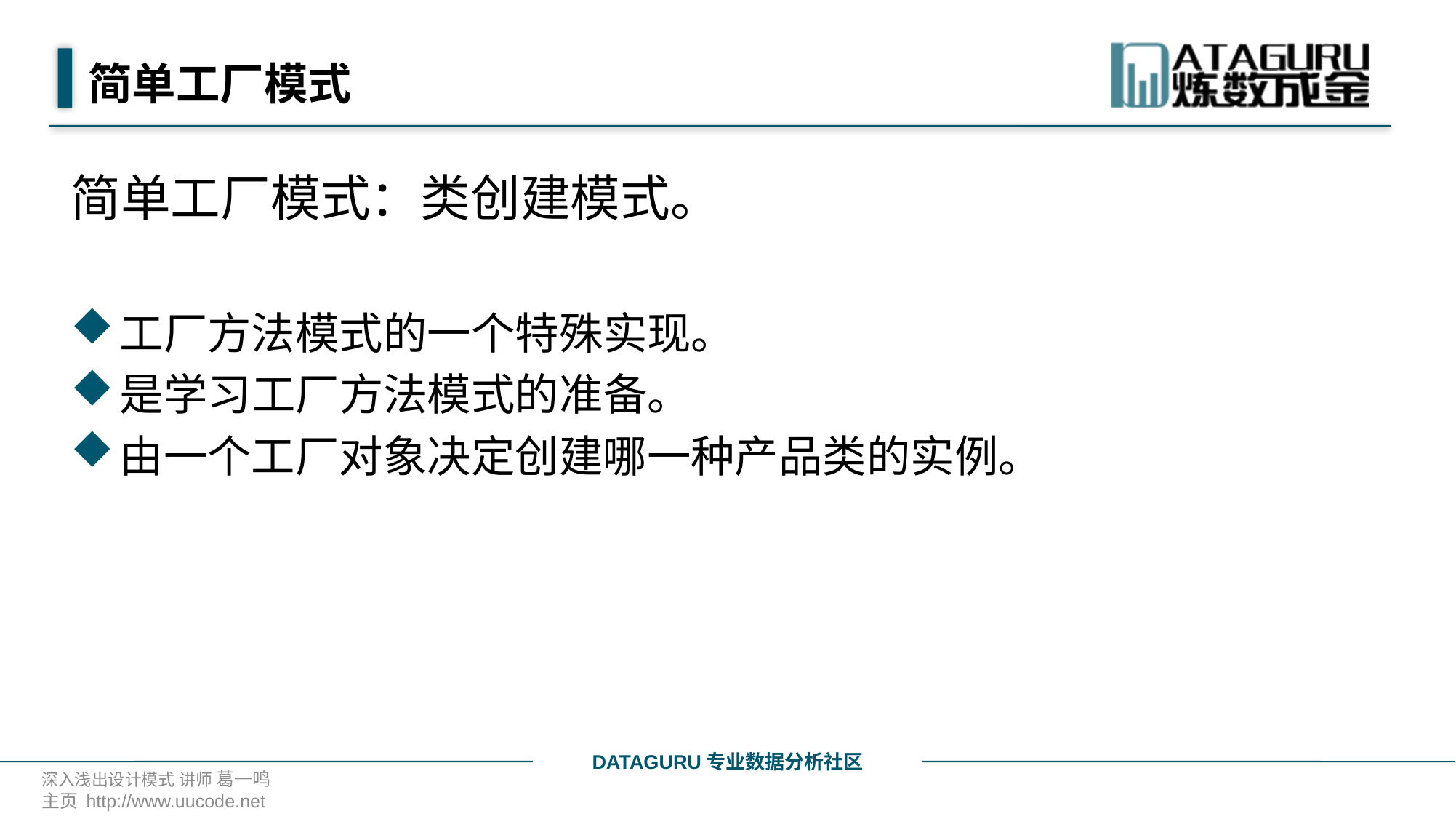

# 简单工厂模式
简单工厂模式：类创建模式。

工厂方法模式的一个特殊实现。
是学习工厂方法模式的准备。
由一个工厂对象决定创建哪一种产品类的实例。